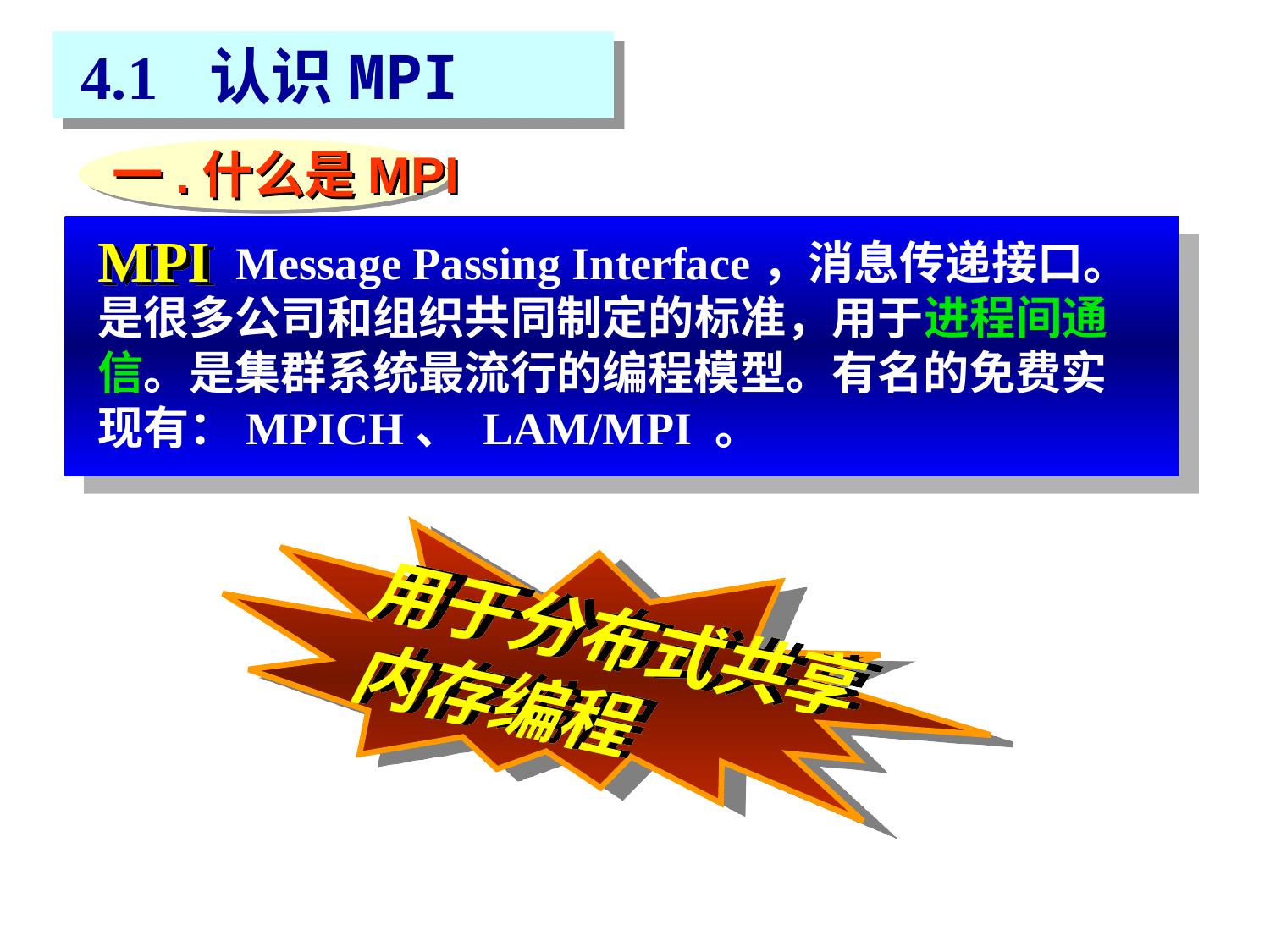

4.1 认识MPI
一.什么是MPI

MPI
 	 Message Passing Interface，消息传递接口。是很多公司和组织共同制定的标准，用于进程间通信。是集群系统最流行的编程模型。有名的免费实现有：MPICH、 LAM/MPI 。

用于分布式共享内存编程